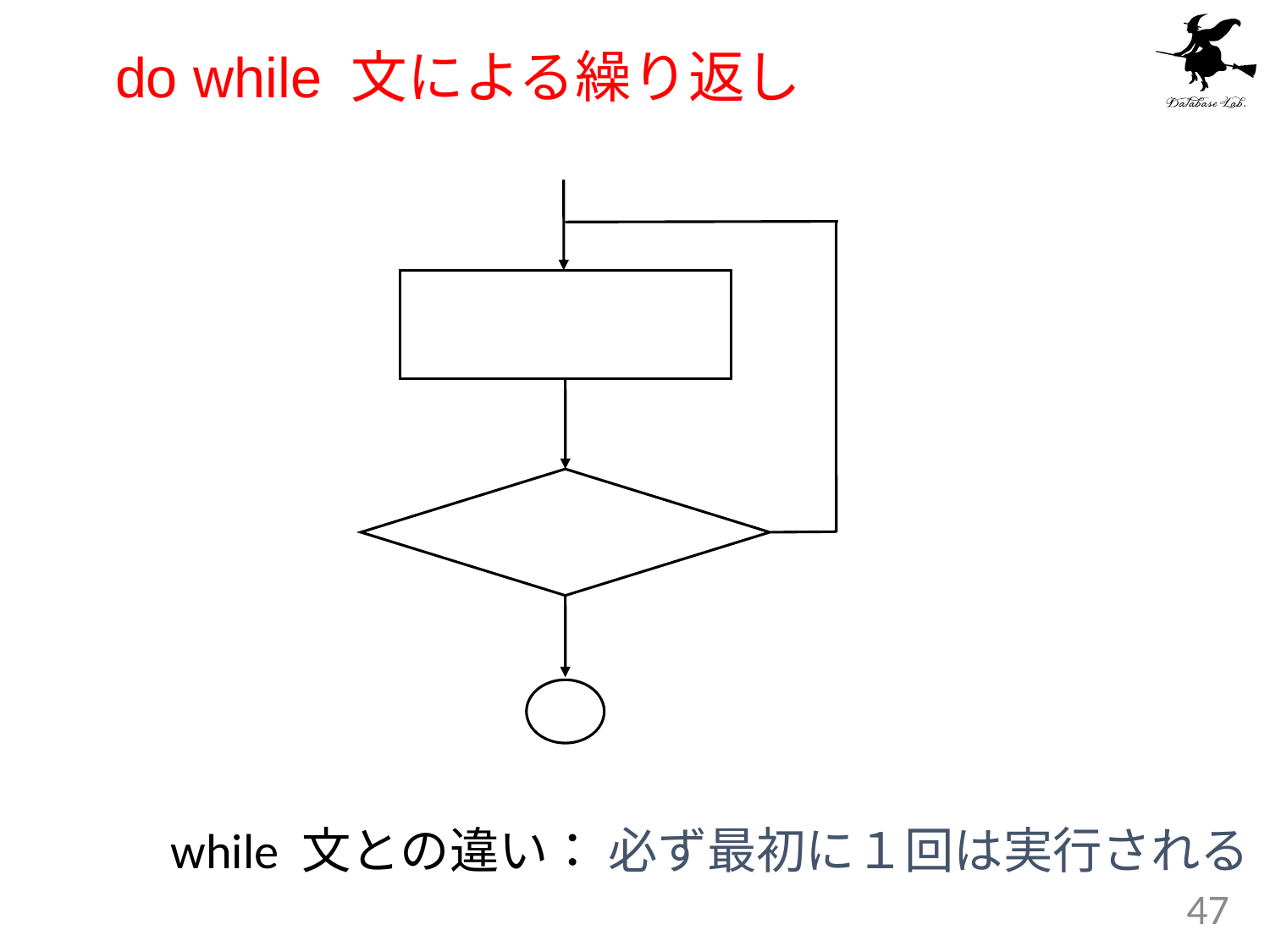

# do while 文による繰り返し

while 文との違い： 必ず最初に１回は実行される
47